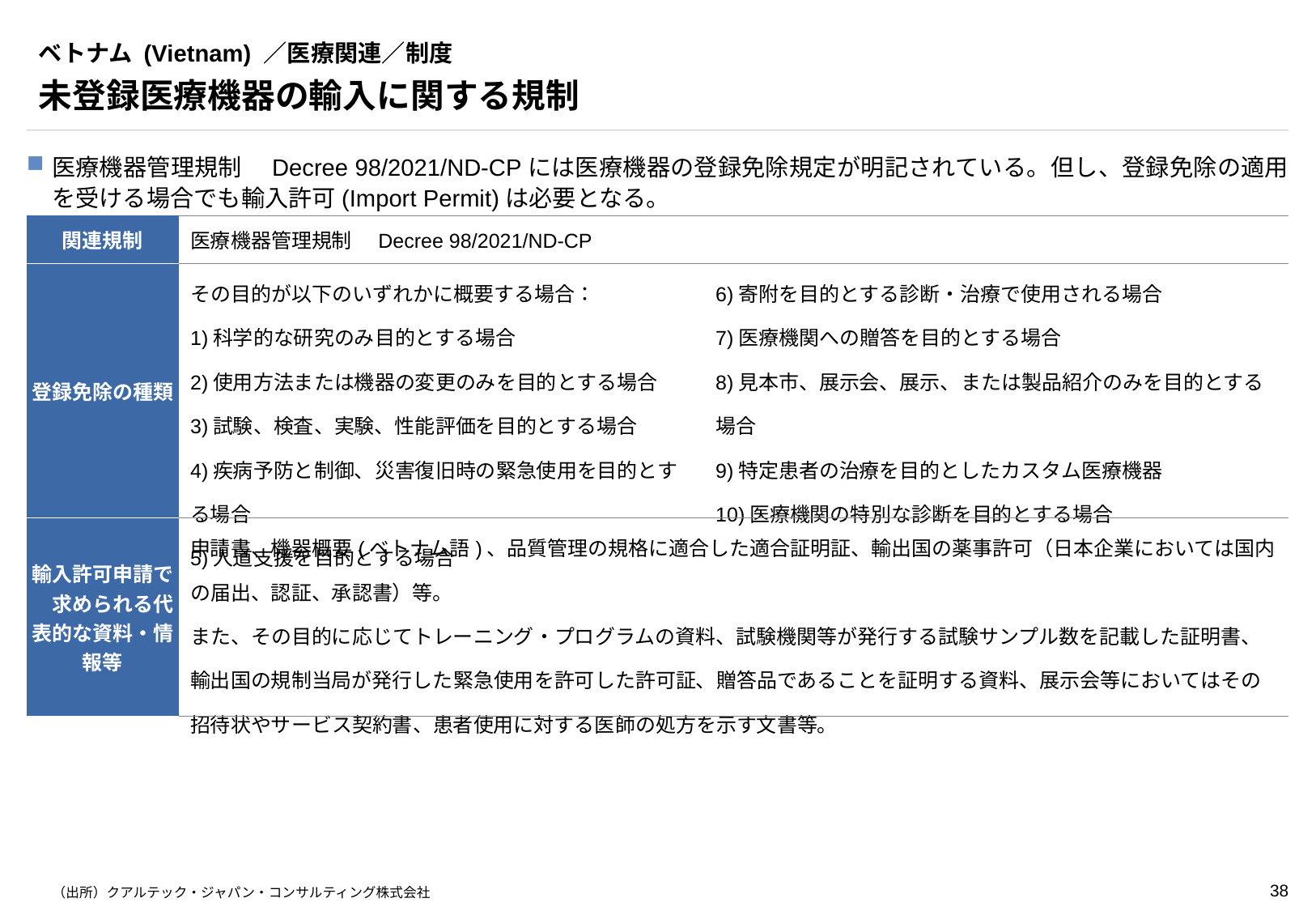

# ベトナム (Vietnam) ／医療関連／制度
未登録医療機器の輸入に関する規制
医療機器管理規制　Decree 98/2021/ND-CPには医療機器の登録免除規定が明記されている。但し、登録免除の適用を受ける場合でも輸入許可(Import Permit)は必要となる。
| 関連規制 | 医療機器管理規制　Decree 98/2021/ND-CP |  |
| --- | --- | --- |
| 登録免除の種類 | その目的が以下のいずれかに概要する場合： 1)科学的な研究のみ目的とする場合 2)使用方法または機器の変更のみを目的とする場合 3)試験、検査、実験、性能評価を目的とする場合 4)疾病予防と制御、災害復旧時の緊急使用を目的とする場合 5)人道支援を目的とする場合 | 6)寄附を目的とする診断・治療で使用される場合 7)医療機関への贈答を目的とする場合 8)見本市、展示会、展示、または製品紹介のみを目的とする場合 9)特定患者の治療を目的としたカスタム医療機器 10)医療機関の特別な診断を目的とする場合 |
| 輸入許可申請で　求められる代表的な資料・情報等 | 申請書、機器概要(ベトナム語)、品質管理の規格に適合した適合証明証、輸出国の薬事許可（日本企業においては国内の届出、認証、承認書）等。 また、その目的に応じてトレーニング・プログラムの資料、試験機関等が発行する試験サンプル数を記載した証明書、輸出国の規制当局が発行した緊急使用を許可した許可証、贈答品であることを証明する資料、展示会等においてはその招待状やサービス契約書、患者使用に対する医師の処方を示す文書等。 |  |
（出所）クアルテック・ジャパン・コンサルティング株式会社